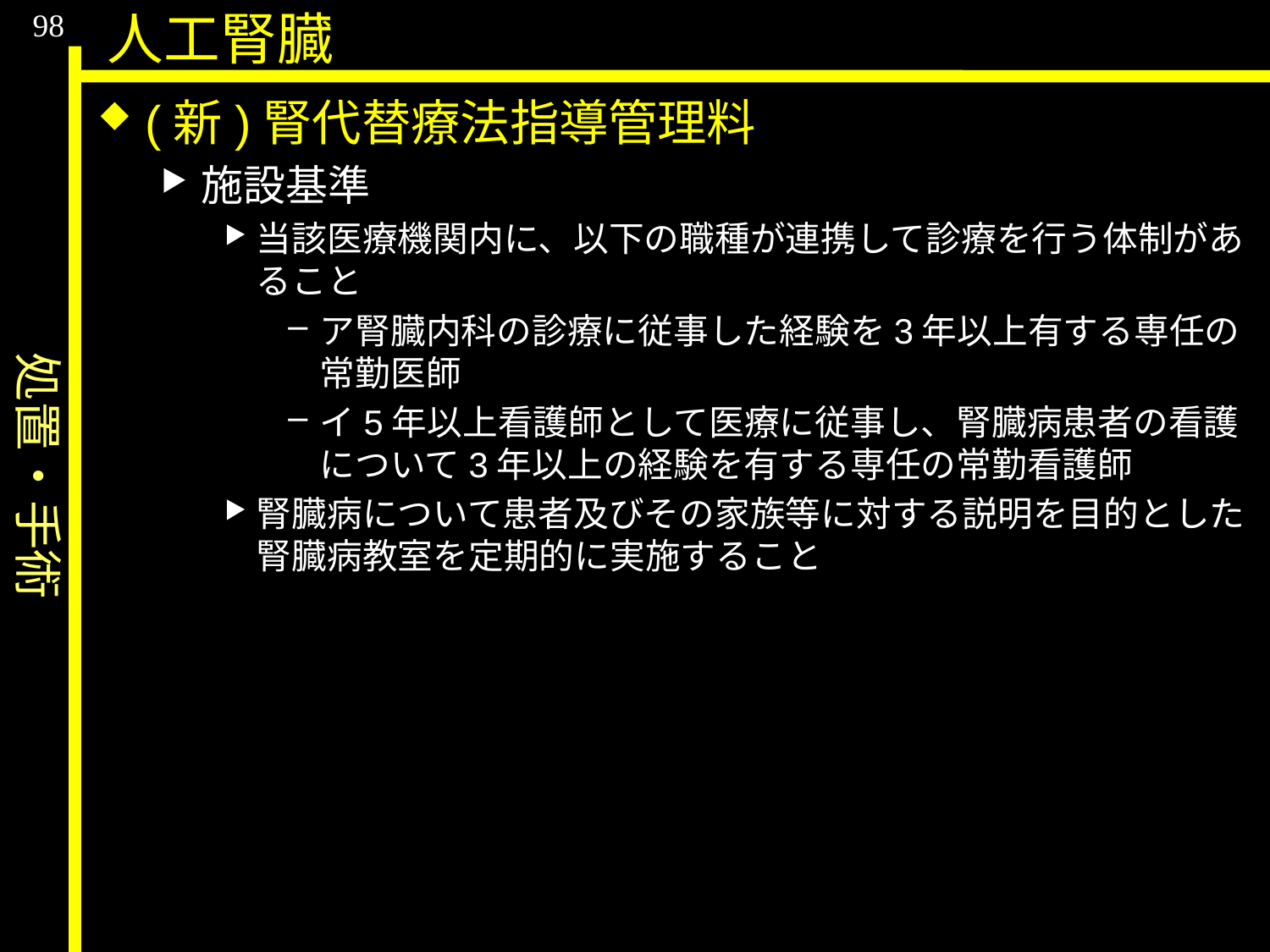

処置・手術
98
人工腎臓

(新)腎代替療法指導管理料
施設基準
当該医療機関内に、以下の職種が連携して診療を行う体制があること
ア腎臓内科の診療に従事した経験を3年以上有する専任の常勤医師
イ5年以上看護師として医療に従事し、腎臓病患者の看護について3年以上の経験を有する専任の常勤看護師
腎臓病について患者及びその家族等に対する説明を目的とした腎臓病教室を定期的に実施すること